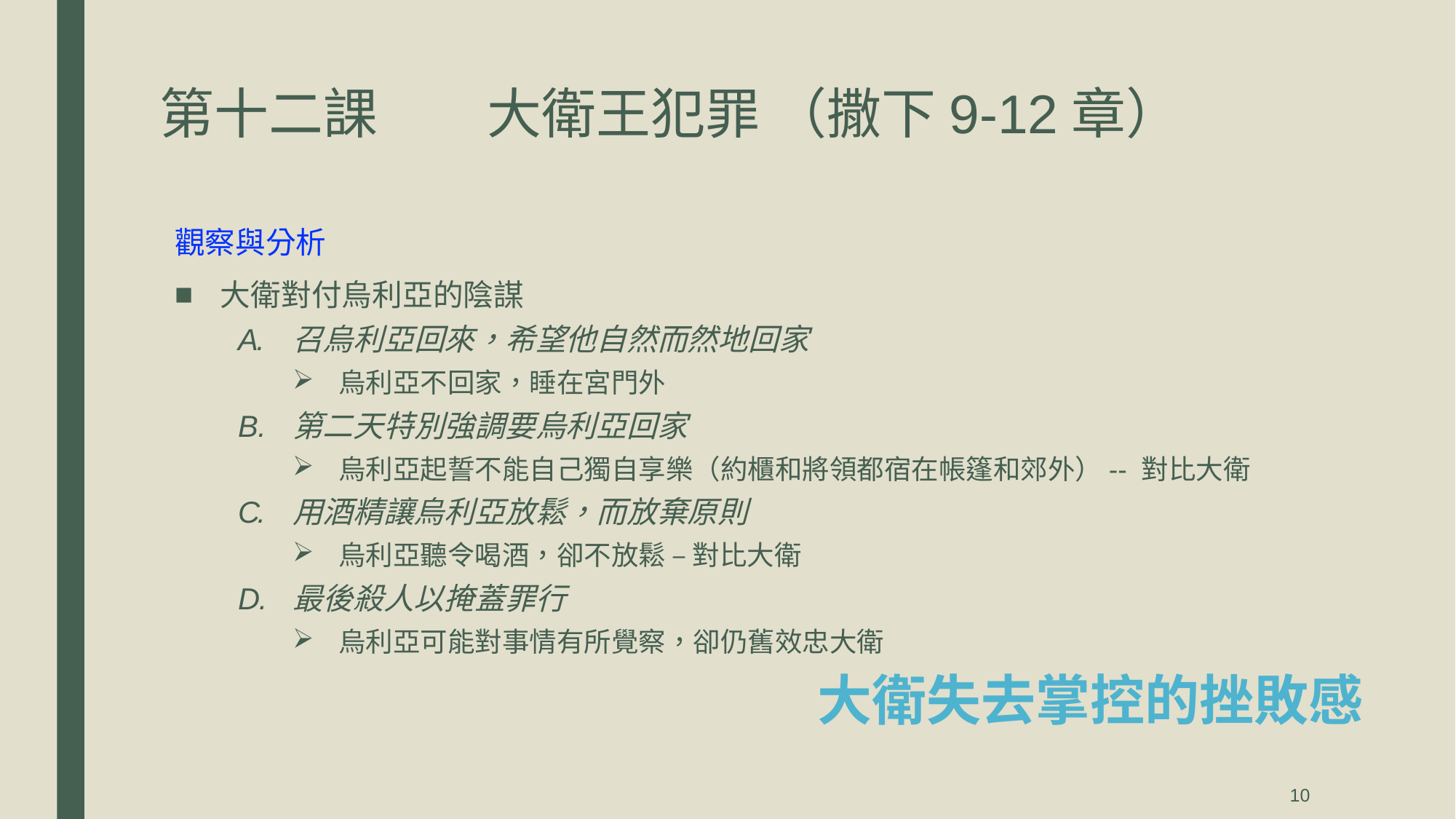

# 第十二課	大衛王犯罪 （撒下9-12章）
觀察與分析
大衛對付烏利亞的陰謀
召烏利亞回來，希望他自然而然地回家
烏利亞不回家，睡在宮門外
第二天特別強調要烏利亞回家
烏利亞起誓不能自己獨自享樂（約櫃和將領都宿在帳篷和郊外）-- 對比大衛
用酒精讓烏利亞放鬆，而放棄原則
烏利亞聽令喝酒，卻不放鬆 – 對比大衛
最後殺人以掩蓋罪行
烏利亞可能對事情有所覺察，卻仍舊效忠大衛
大衛失去掌控的挫敗感
10